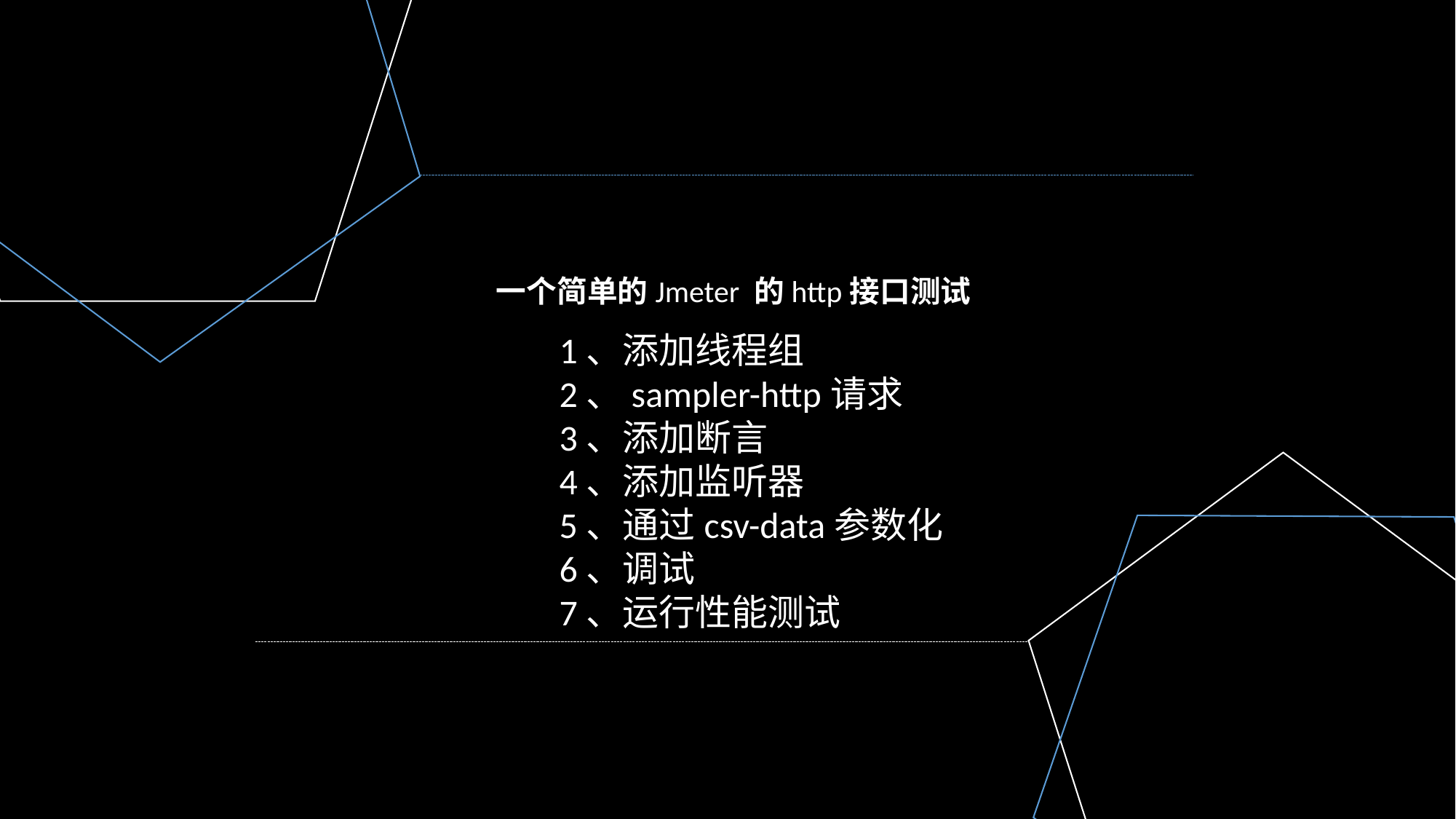

一个简单的Jmeter 的http接口测试
1、添加线程组
2、sampler-http请求
3、添加断言
4、添加监听器
5、通过csv-data参数化
6、调试
7、运行性能测试